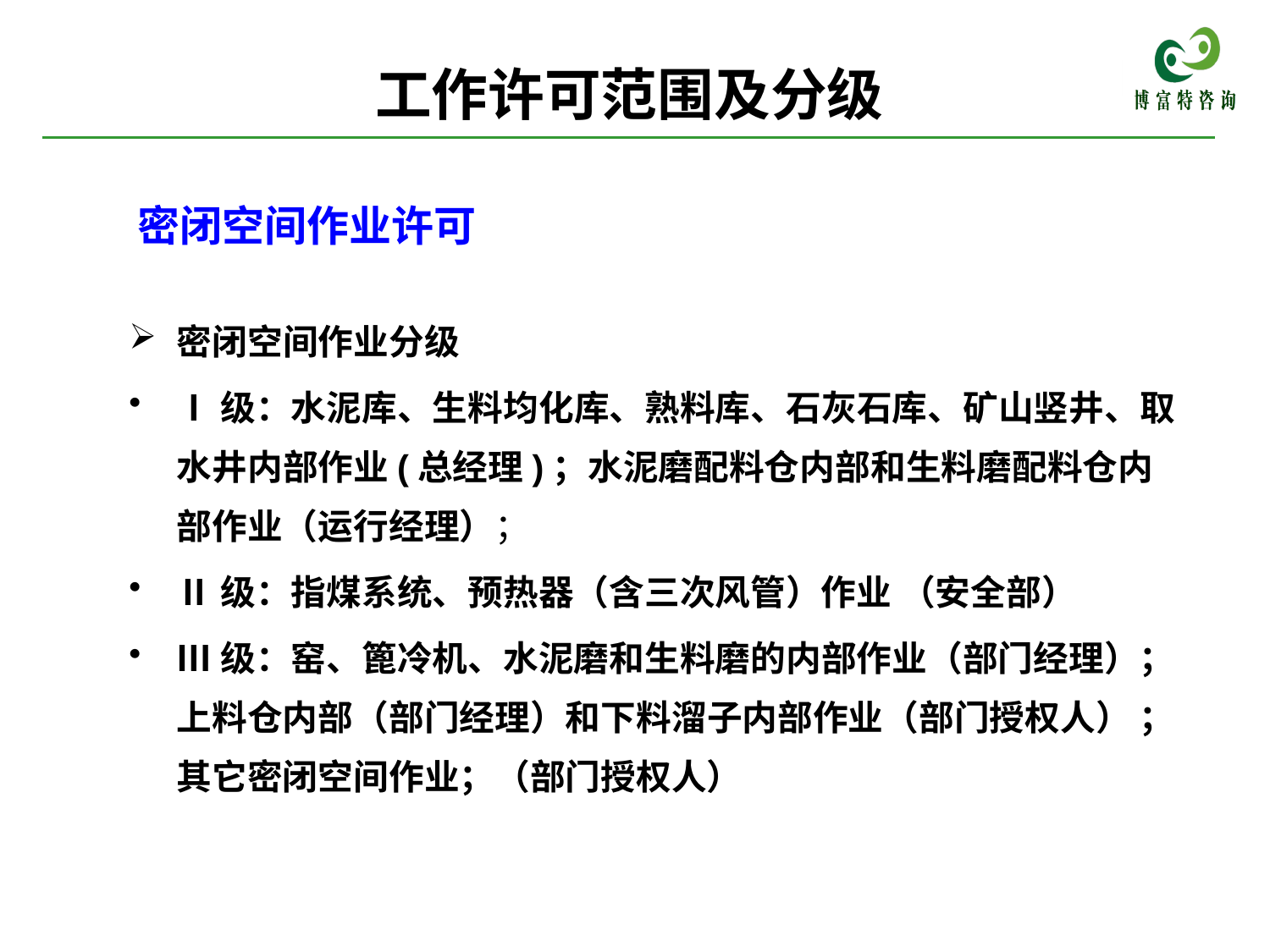

工作许可范围及分级
密闭空间作业许可
密闭空间作业分级
Ⅰ级：水泥库、生料均化库、熟料库、石灰石库、矿山竖井、取水井内部作业(总经理)；水泥磨配料仓内部和生料磨配料仓内部作业（运行经理）；
Ⅱ级：指煤系统、预热器（含三次风管）作业 （安全部）
Ⅲ级：窑、篦冷机、水泥磨和生料磨的内部作业（部门经理）；上料仓内部（部门经理）和下料溜子内部作业（部门授权人） ；其它密闭空间作业；（部门授权人）